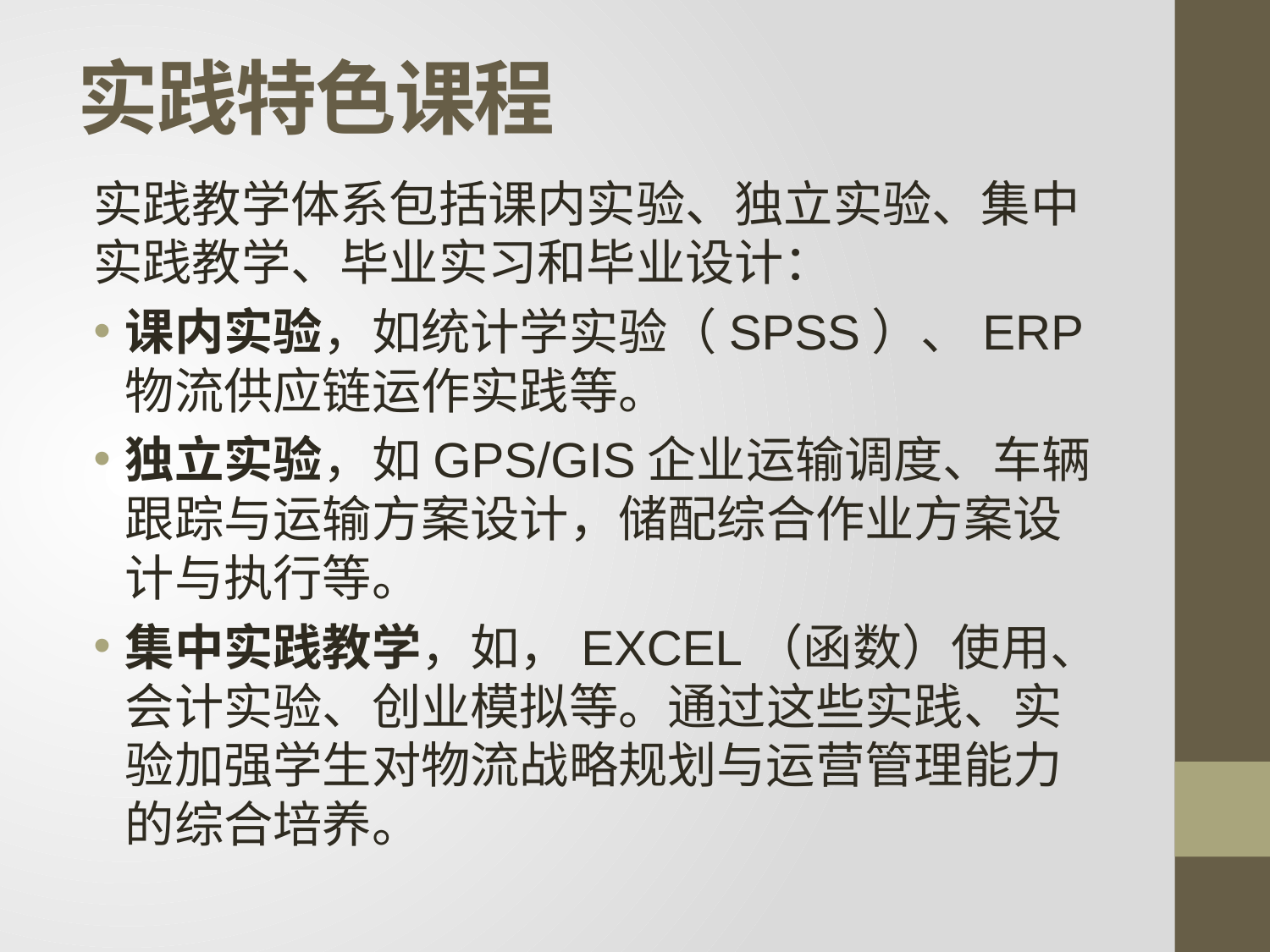

# 实践特色课程
实践教学体系包括课内实验、独立实验、集中实践教学、毕业实习和毕业设计：
课内实验，如统计学实验（SPSS）、ERP物流供应链运作实践等。
独立实验，如GPS/GIS企业运输调度、车辆跟踪与运输方案设计，储配综合作业方案设计与执行等。
集中实践教学，如，EXCEL（函数）使用、会计实验、创业模拟等。通过这些实践、实验加强学生对物流战略规划与运营管理能力的综合培养。